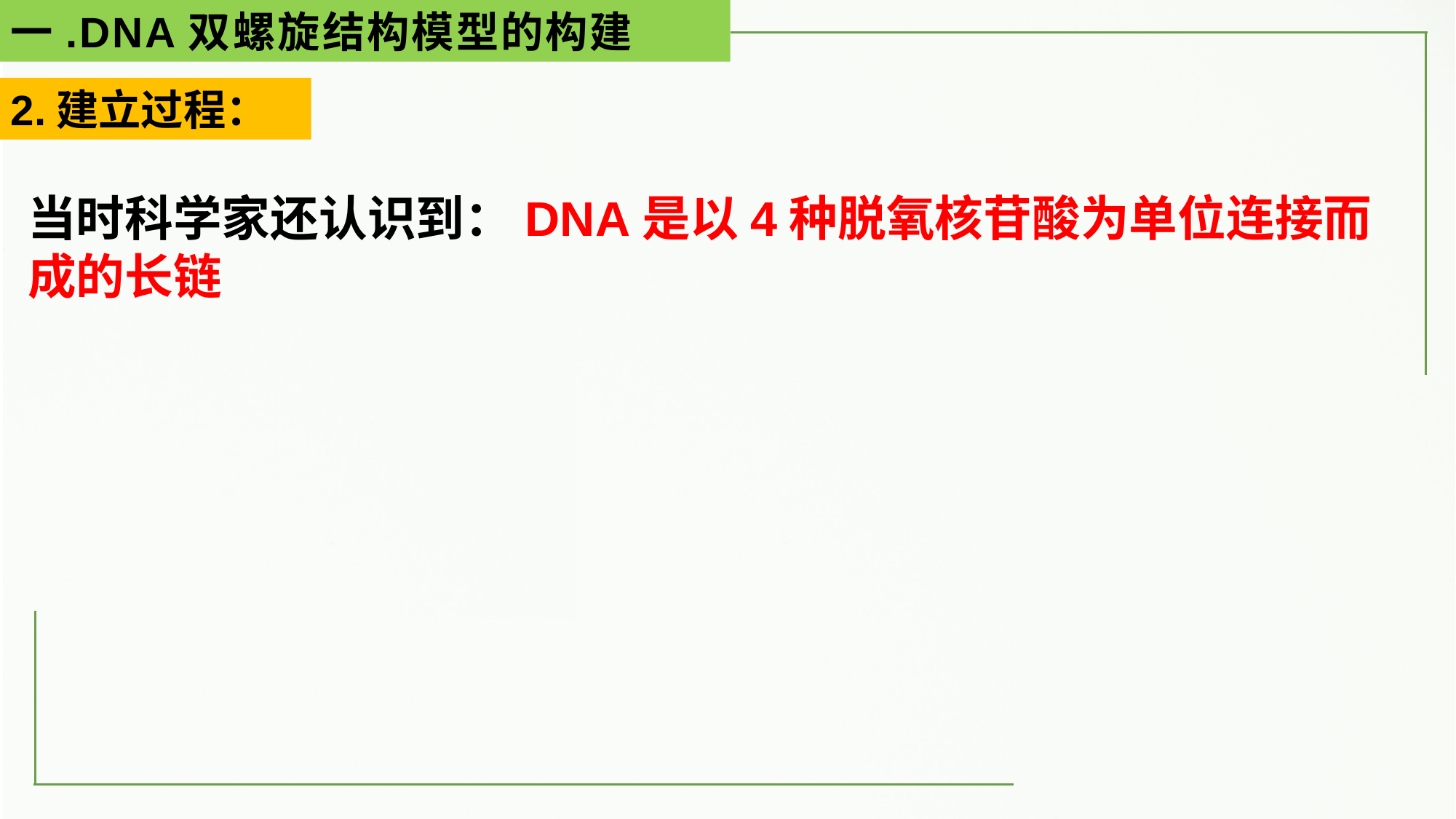

一.DNA双螺旋结构模型的构建
2.建立过程：
当时科学家还认识到：DNA是以4种脱氧核苷酸为单位连接而成的长链